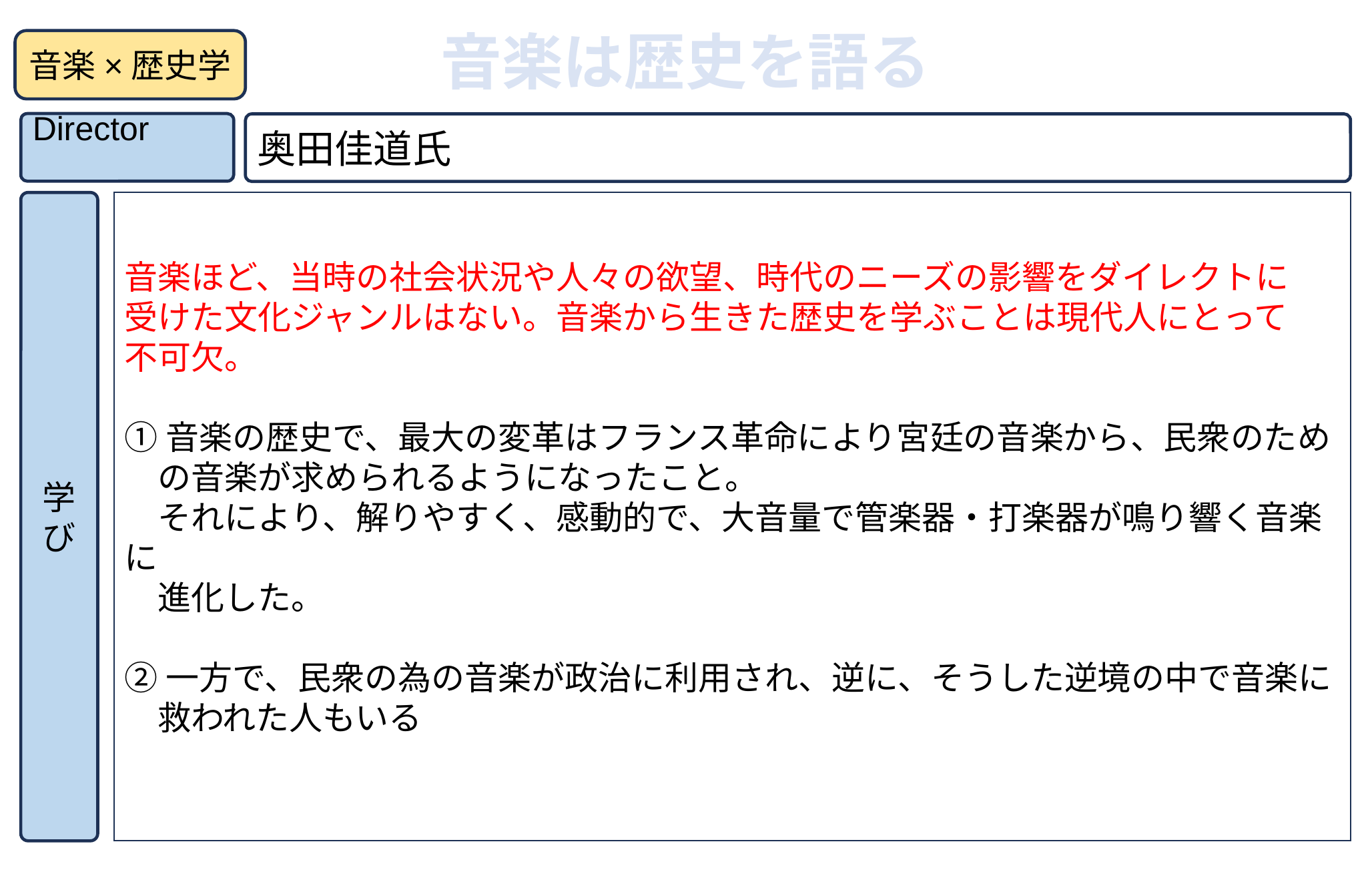

音楽は歴史を語る
音楽×歴史学
Director
奥田佳道氏
学び
音楽ほど、当時の社会状況や人々の欲望、時代のニーズの影響をダイレクトに
受けた文化ジャンルはない。音楽から生きた歴史を学ぶことは現代人にとって
不可欠。

①音楽の歴史で、最大の変革はフランス革命により宮廷の音楽から、民衆のため
　の音楽が求められるようになったこと。
　それにより、解りやすく、感動的で、大音量で管楽器・打楽器が鳴り響く音楽に
　進化した。

②一方で、民衆の為の音楽が政治に利用され、逆に、そうした逆境の中で音楽に
　救われた人もいる